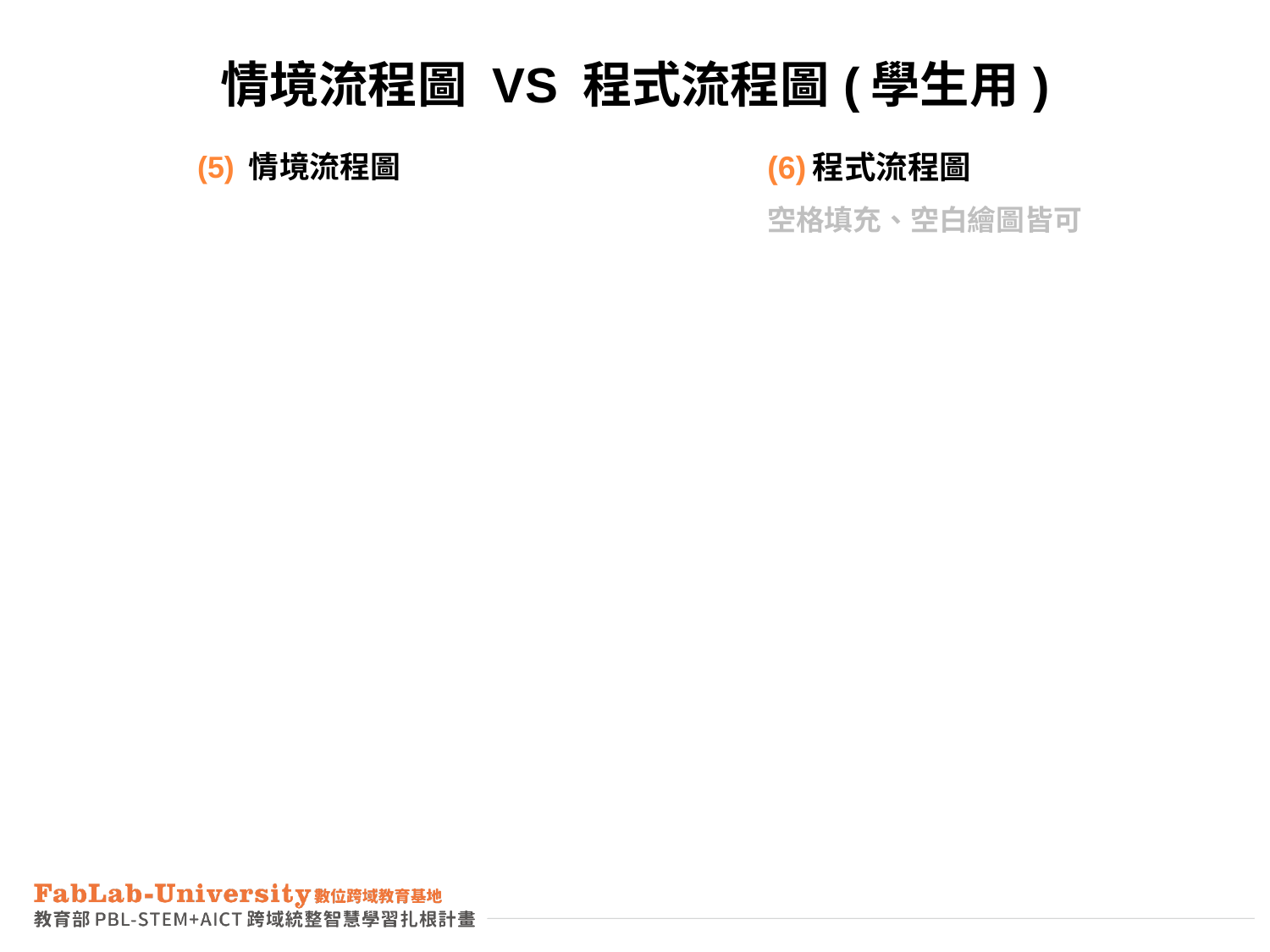

# 情境流程圖 vs 程式流程圖(學生用)
(6)程式流程圖
空格填充、空白繪圖皆可

(5) 情境流程圖